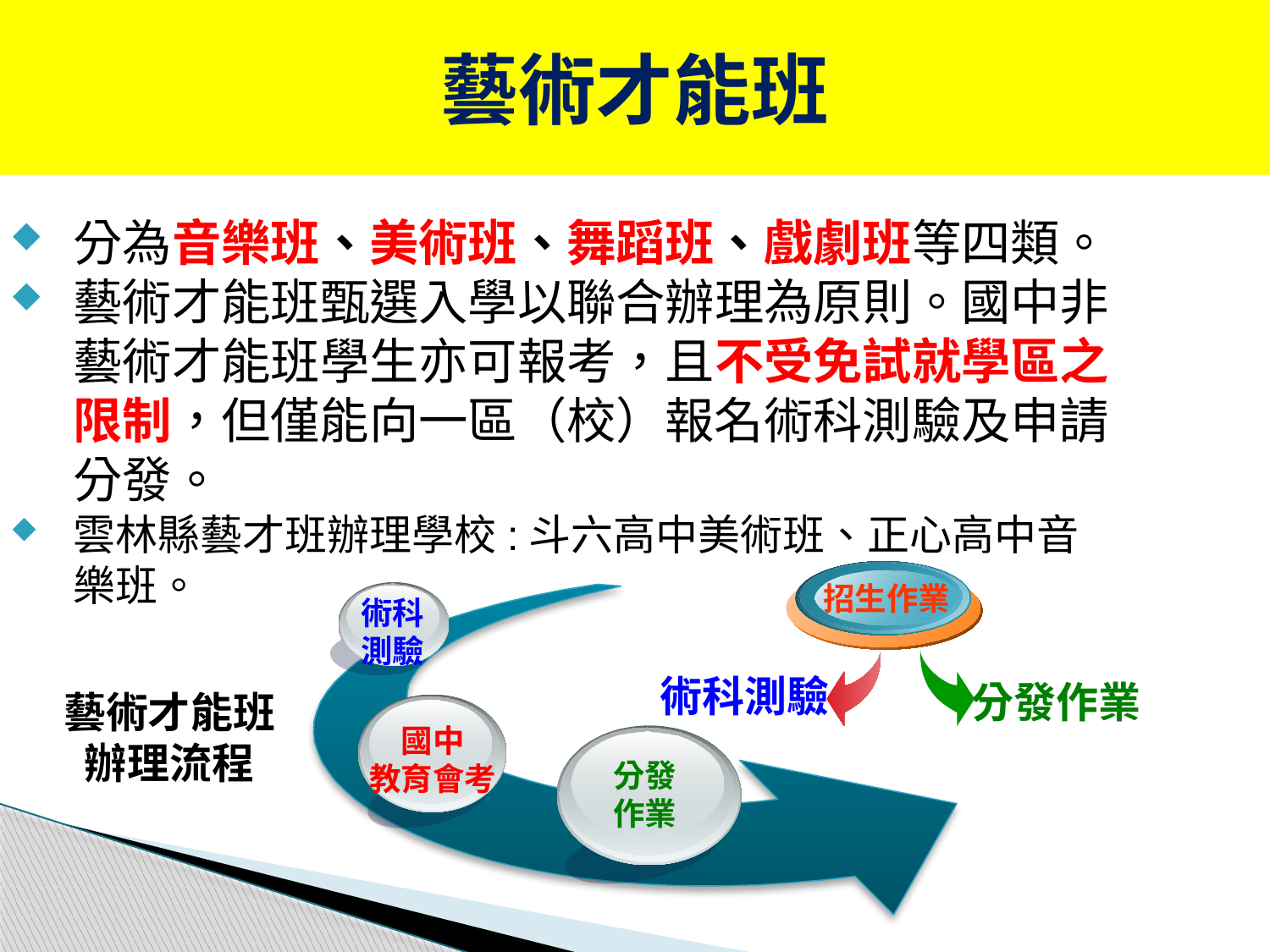

# 藝術才能班
分為音樂班、美術班、舞蹈班、戲劇班等四類。
藝術才能班甄選入學以聯合辦理為原則。國中非藝術才能班學生亦可報考，且不受免試就學區之限制，但僅能向一區（校）報名術科測驗及申請分發。
雲林縣藝才班辦理學校:斗六高中美術班、正心高中音樂班。

招生作業

術科
測驗

術科測驗
分發作業

國中
教育會考

分發
作業

藝術才能班
辦理流程